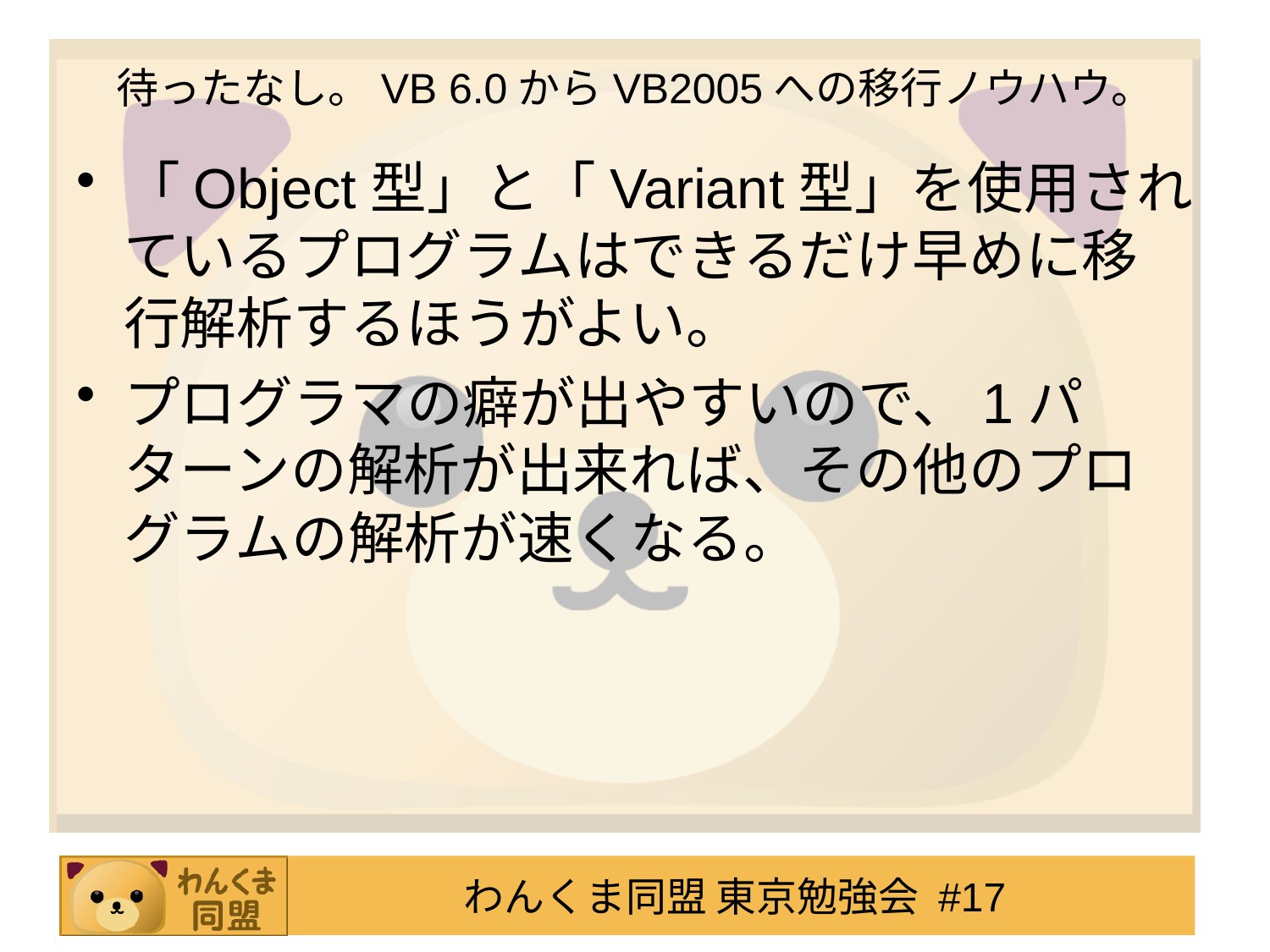

# 待ったなし。VB 6.0からVB2005への移行ノウハウ。
「Object型」と「Variant型」を使用されているプログラムはできるだけ早めに移行解析するほうがよい。
プログラマの癖が出やすいので、1パターンの解析が出来れば、その他のプログラムの解析が速くなる。